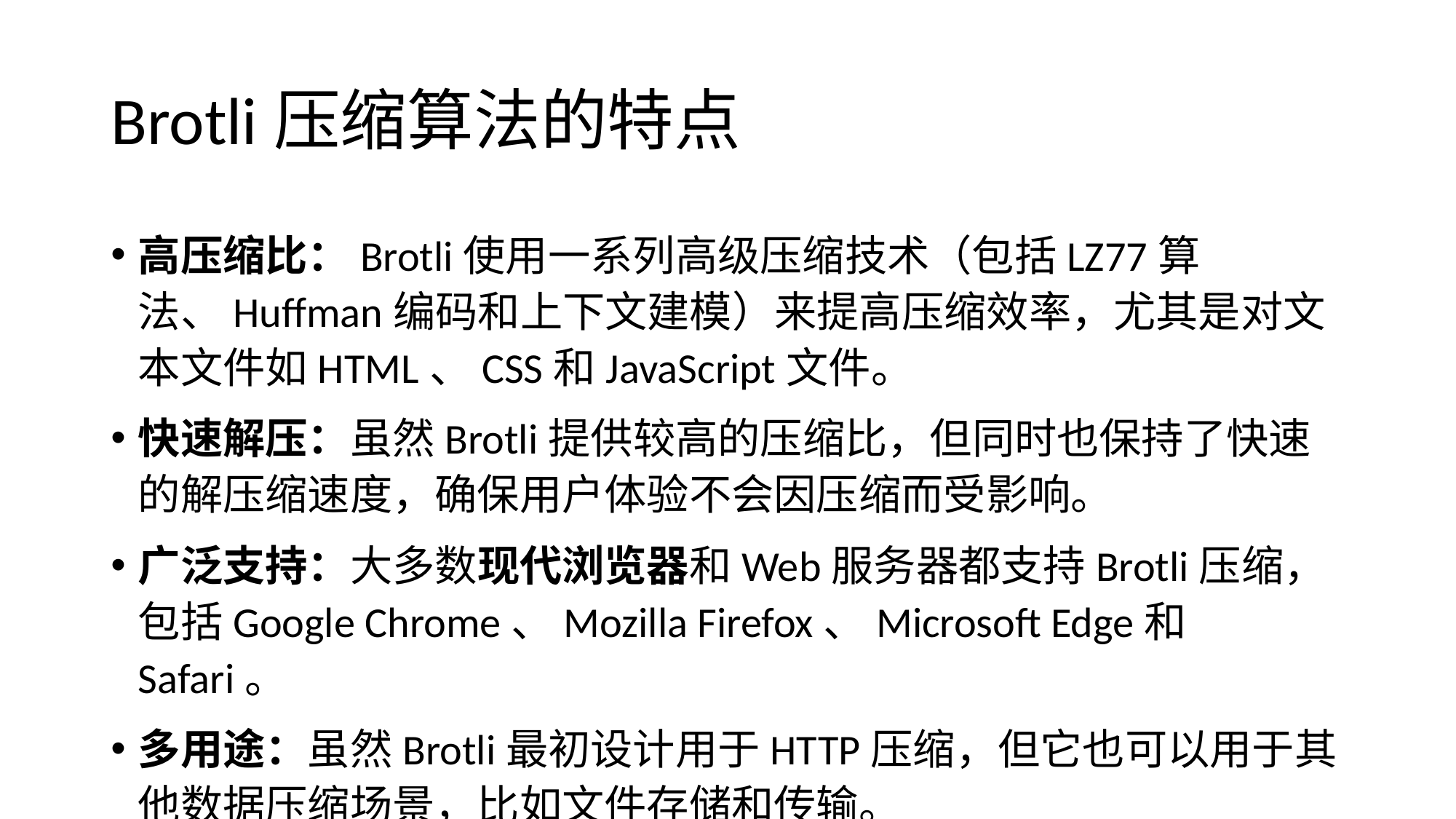

# Brotli压缩算法的特点
高压缩比：Brotli使用一系列高级压缩技术（包括LZ77算法、Huffman编码和上下文建模）来提高压缩效率，尤其是对文本文件如HTML、CSS和JavaScript文件。
快速解压：虽然Brotli提供较高的压缩比，但同时也保持了快速的解压缩速度，确保用户体验不会因压缩而受影响。
广泛支持：大多数现代浏览器和Web服务器都支持Brotli压缩，包括Google Chrome、Mozilla Firefox、Microsoft Edge和Safari。
多用途：虽然Brotli最初设计用于HTTP压缩，但它也可以用于其他数据压缩场景，比如文件存储和传输。